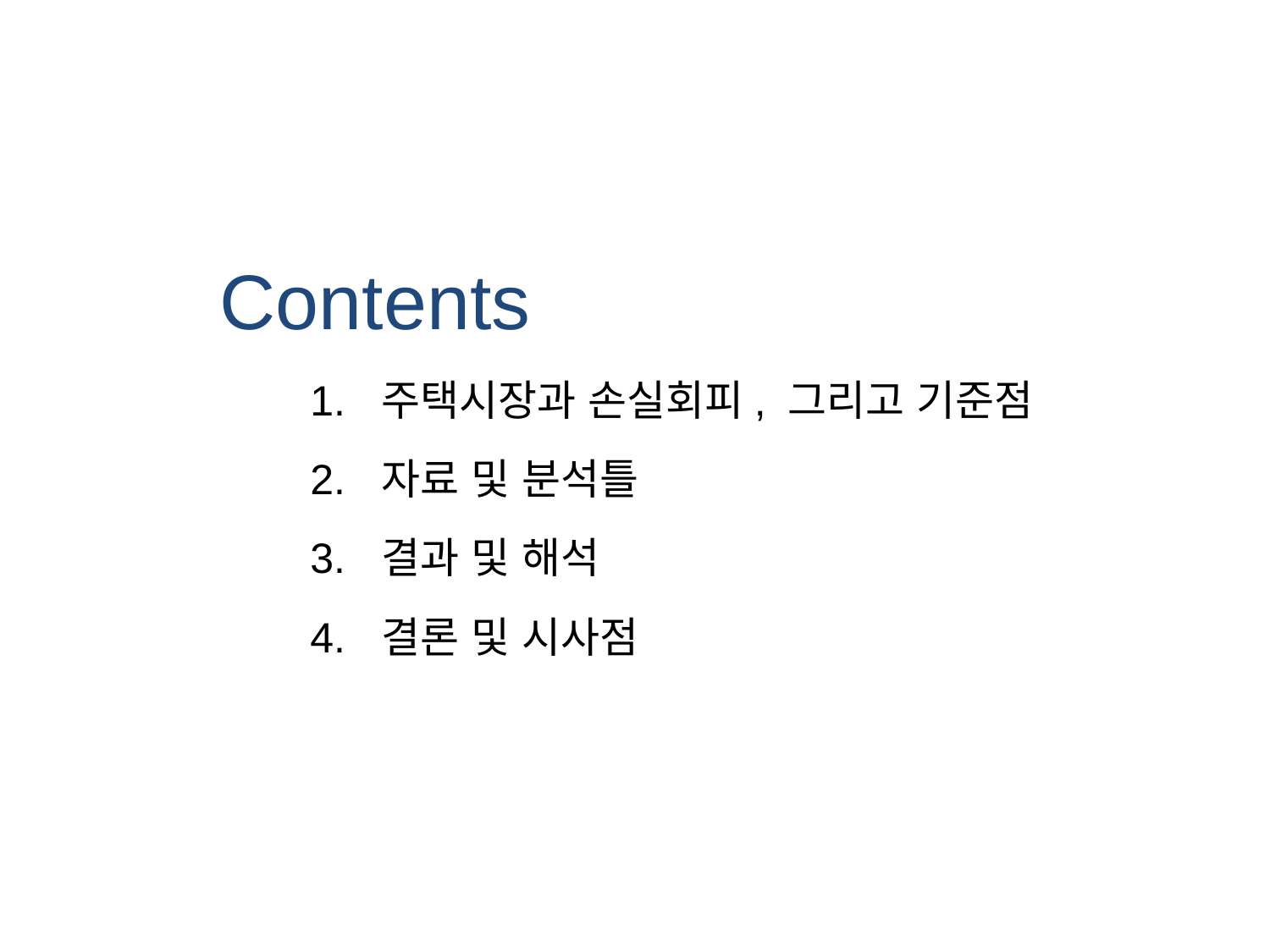

Contents
주택시장과 손실회피, 그리고 기준점
자료 및 분석틀
결과 및 해석
결론 및 시사점